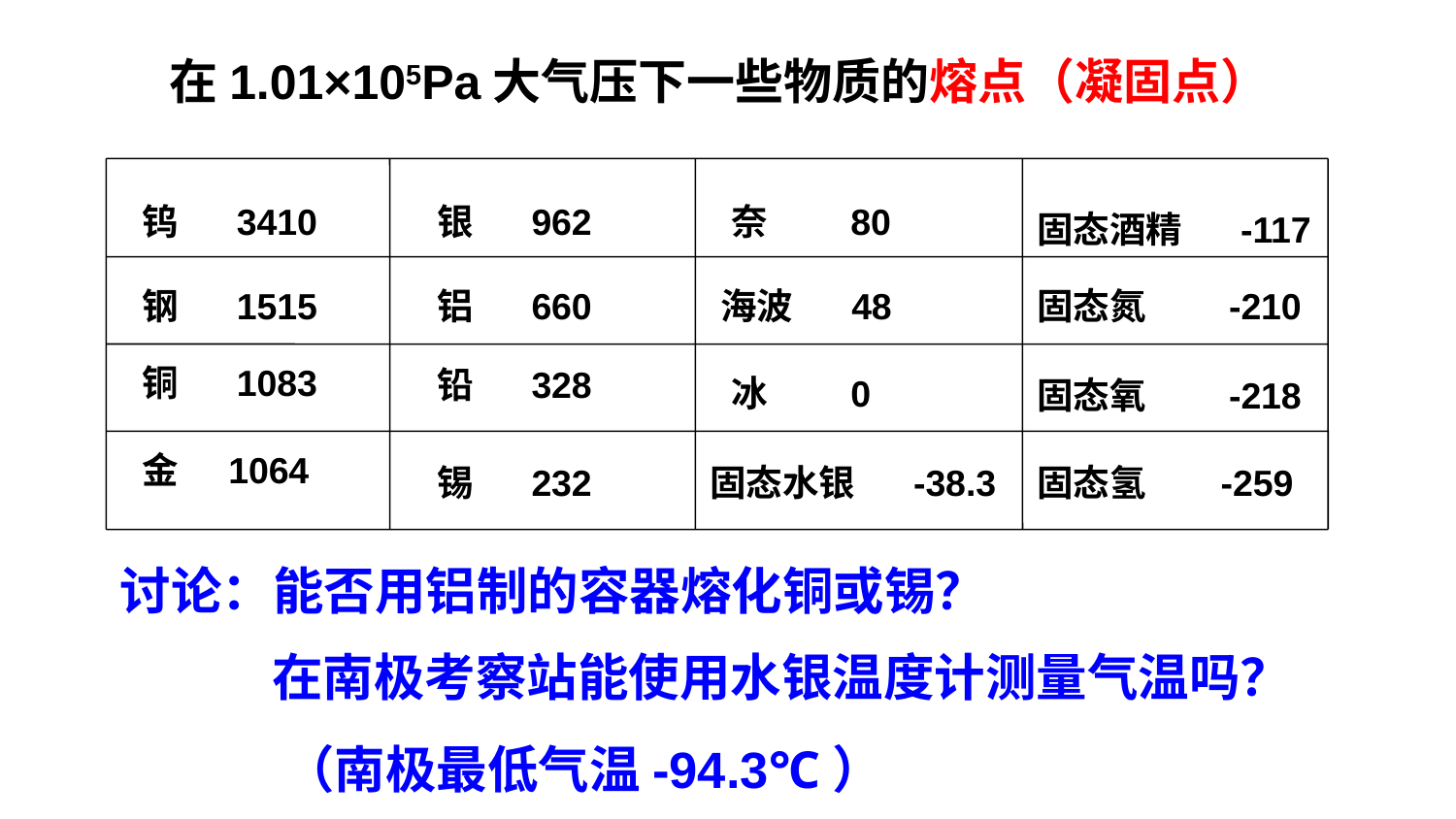

在1.01×105Pa大气压下一些物质的熔点（凝固点）

钨      3410
银      962
奈         80
固态酒精      -117

钢      1515
铝      660
海波      48
固态氮         -210

铜      1083
铅      328
冰         0
固态氧         -218

金     1064
锡      232
固态水银      -38.3
固态氢        -259

讨论：能否用铝制的容器熔化铜或锡？
            在南极考察站能使用水银温度计测量气温吗？
（南极最低气温-94.3℃）